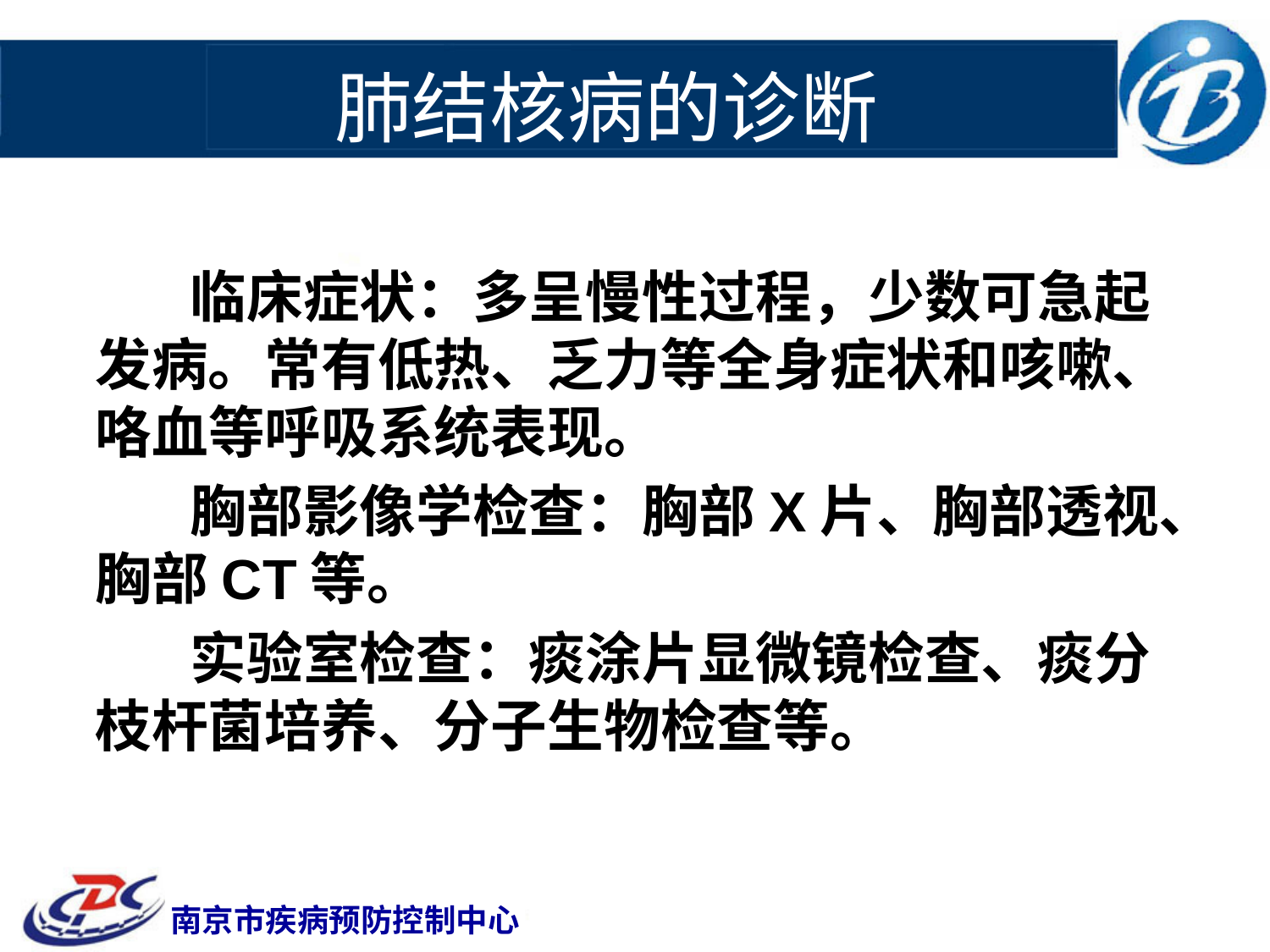

# 肺结核病的诊断

          临床症状：多呈慢性过程，少数可急起发病。常有低热、乏力等全身症状和咳嗽、咯血等呼吸系统表现。
          胸部影像学检查：胸部X片、胸部透视、胸部CT等。
          实验室检查：痰涂片显微镜检查、痰分枝杆菌培养、分子生物检查等。